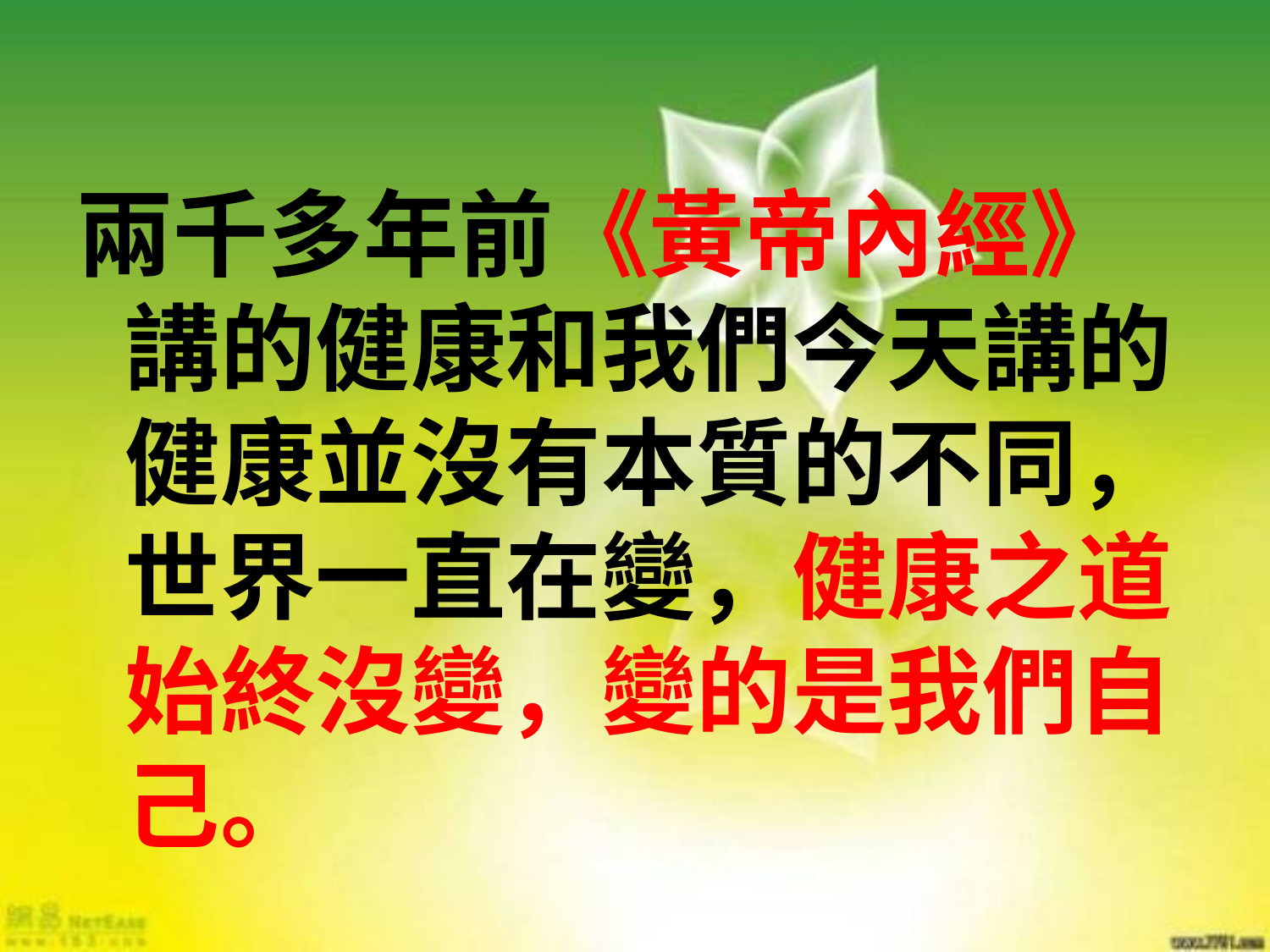

兩千多年前《黃帝內經》講的健康和我們今天講的健康並沒有本質的不同，世界一直在變，健康之道始終沒變，變的是我們自己。